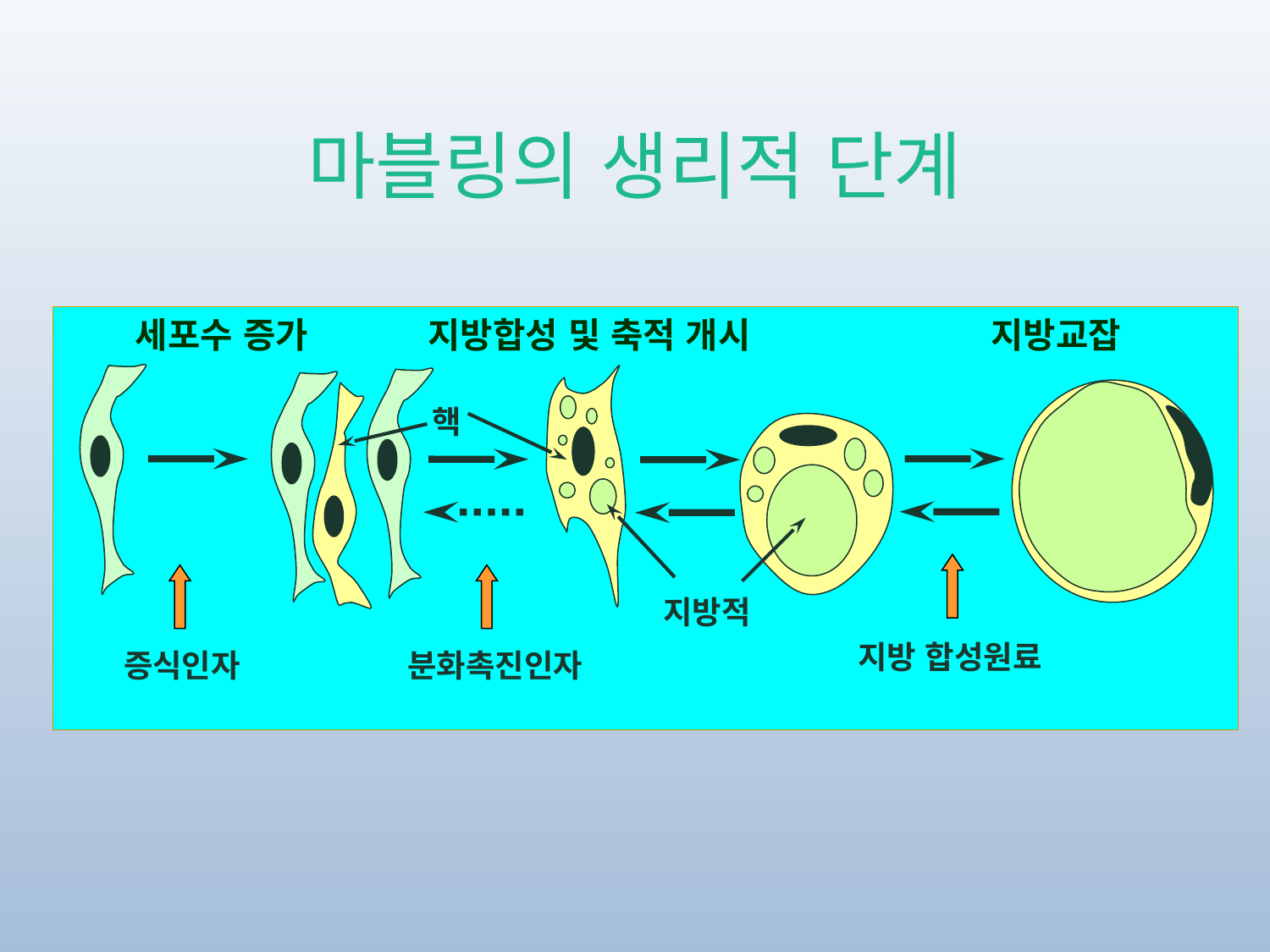

# 마블링의 생리적 단계

세포수 증가
지방합성 및 축적 개시
지방교잡

핵

지방적
지방 합성원료
증식인자
분화촉진인자